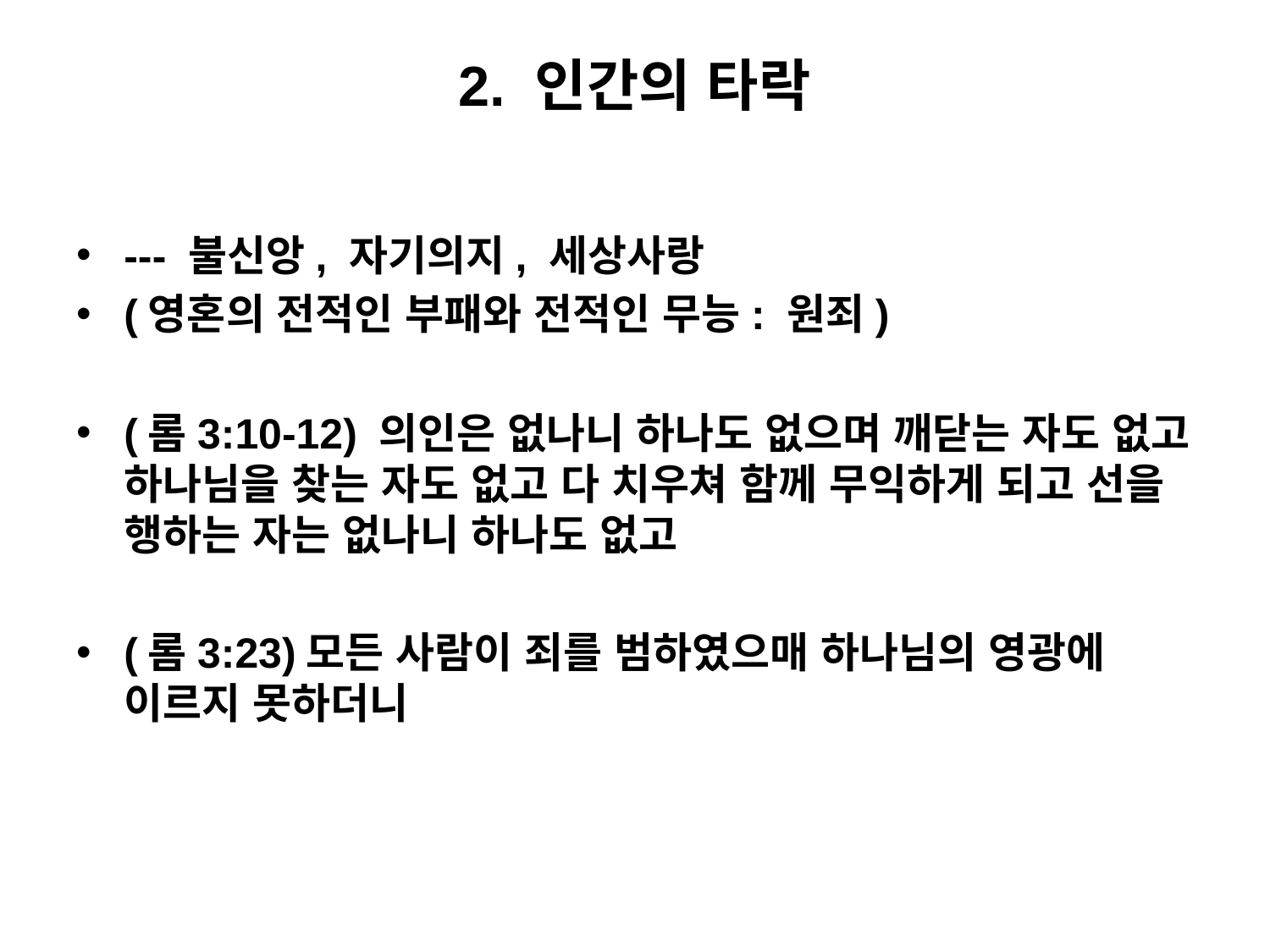

# 2. 인간의 타락
--- 불신앙, 자기의지, 세상사랑
(영혼의 전적인 부패와 전적인 무능: 원죄)

(롬3:10-12) 의인은 없나니 하나도 없으며 깨닫는 자도 없고 하나님을 찾는 자도 없고 다 치우쳐 함께 무익하게 되고 선을 행하는 자는 없나니 하나도 없고

(롬3:23)모든 사람이 죄를 범하였으매 하나님의 영광에 이르지 못하더니